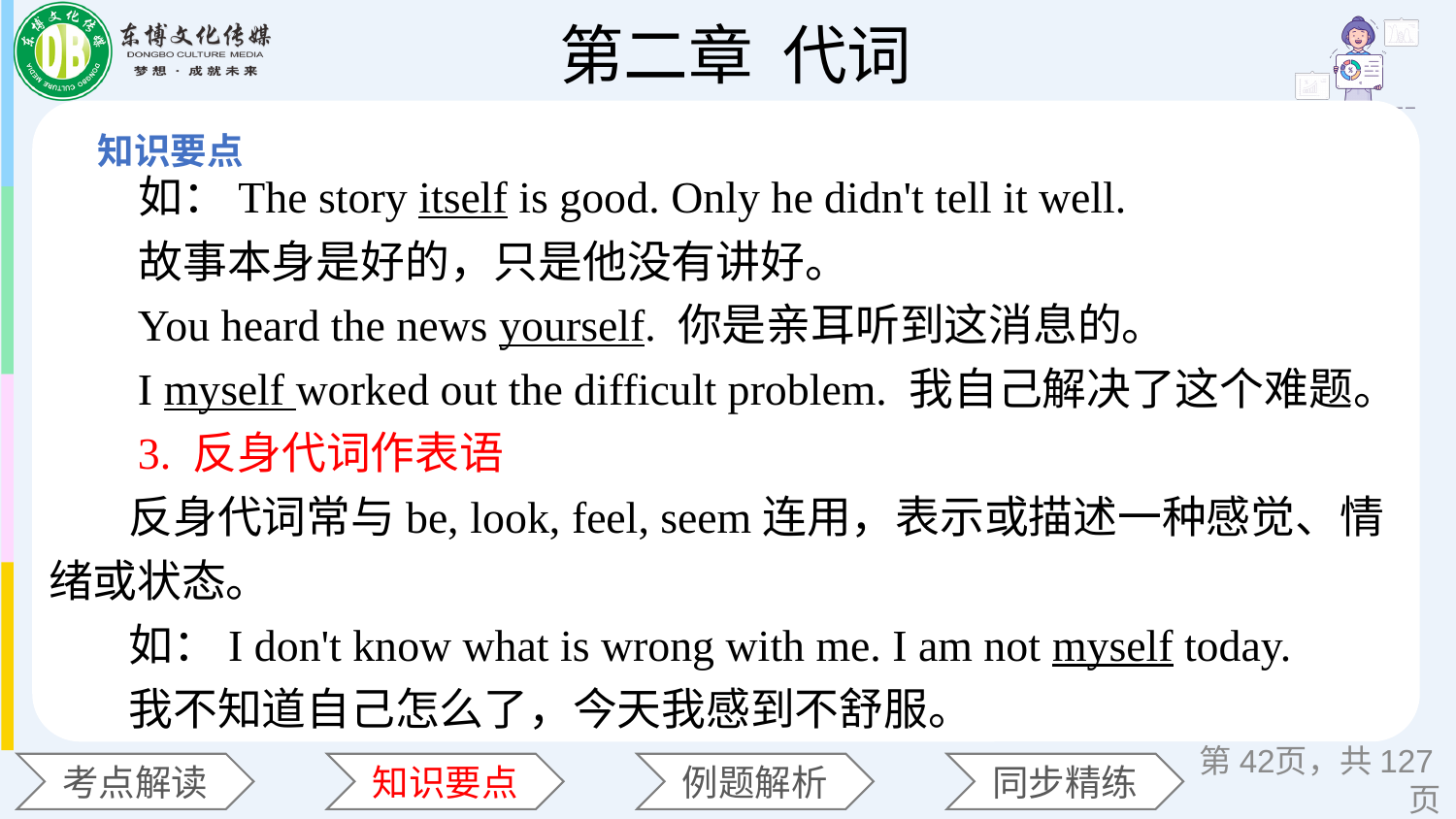

如：The story itself is good. Only he didn't tell it well.
        故事本身是好的，只是他没有讲好。
        You heard the news yourself. 你是亲耳听到这消息的。
        I myself worked out the difficult problem. 我自己解决了这个难题。
        3. 反身代词作表语
       反身代词常与be, look, feel, seem连用，表示或描述一种感觉、情绪或状态。
       如：I don't know what is wrong with me. I am not myself today.
       我不知道自己怎么了，今天我感到不舒服。
第42页，共127页